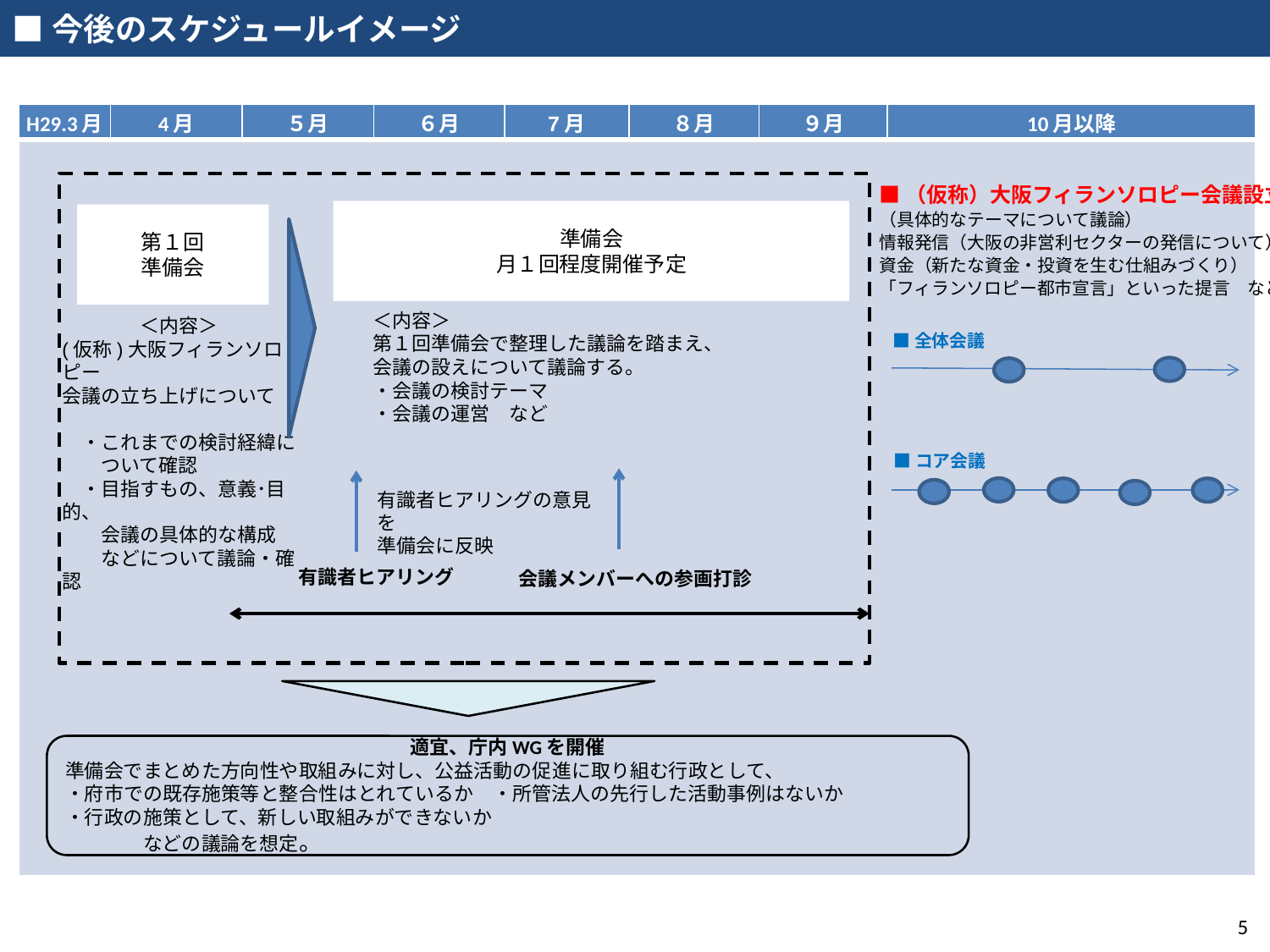

■今後のスケジュールイメージ
| H29.3月 | 4月 | ５月 | ６月 | 7月 | ８月 | ９月 | 10月以降 |
| --- | --- | --- | --- | --- | --- | --- | --- |
|  |  |  |  |  |  |  |  |

■（仮称）大阪フィランソロピー会議設立
（具体的なテーマについて議論）
情報発信（大阪の非営利セクターの発信について）
資金（新たな資金・投資を生む仕組みづくり）
「フィランソロピー都市宣言」といった提言　など

準備会
月１回程度開催予定
第１回
準備会
　＜内容＞
　第１回準備会で整理した議論を踏まえ、
　会議の設えについて議論する。
　・会議の検討テーマ
　・会議の運営　など

　　　　＜内容＞
(仮称)大阪フィランソロピー
会議の立ち上げについて

　・これまでの検討経緯に
　　ついて確認
　・目指すもの、意義･目的、
　　会議の具体的な構成
　　などについて議論・確認

■全体会議

■コア会議

有識者ヒアリングの意見を
準備会に反映
有識者ヒアリング
　会議メンバーへの参画打診

適宜、庁内WGを開催
準備会でまとめた方向性や取組みに対し、公益活動の促進に取り組む行政として、
・府市での既存施策等と整合性はとれているか　・所管法人の先行した活動事例はないか
・行政の施策として、新しい取組みができないか　　　　　　　　　　　　　　　　　　　　　　　　　　　などの議論を想定。
5